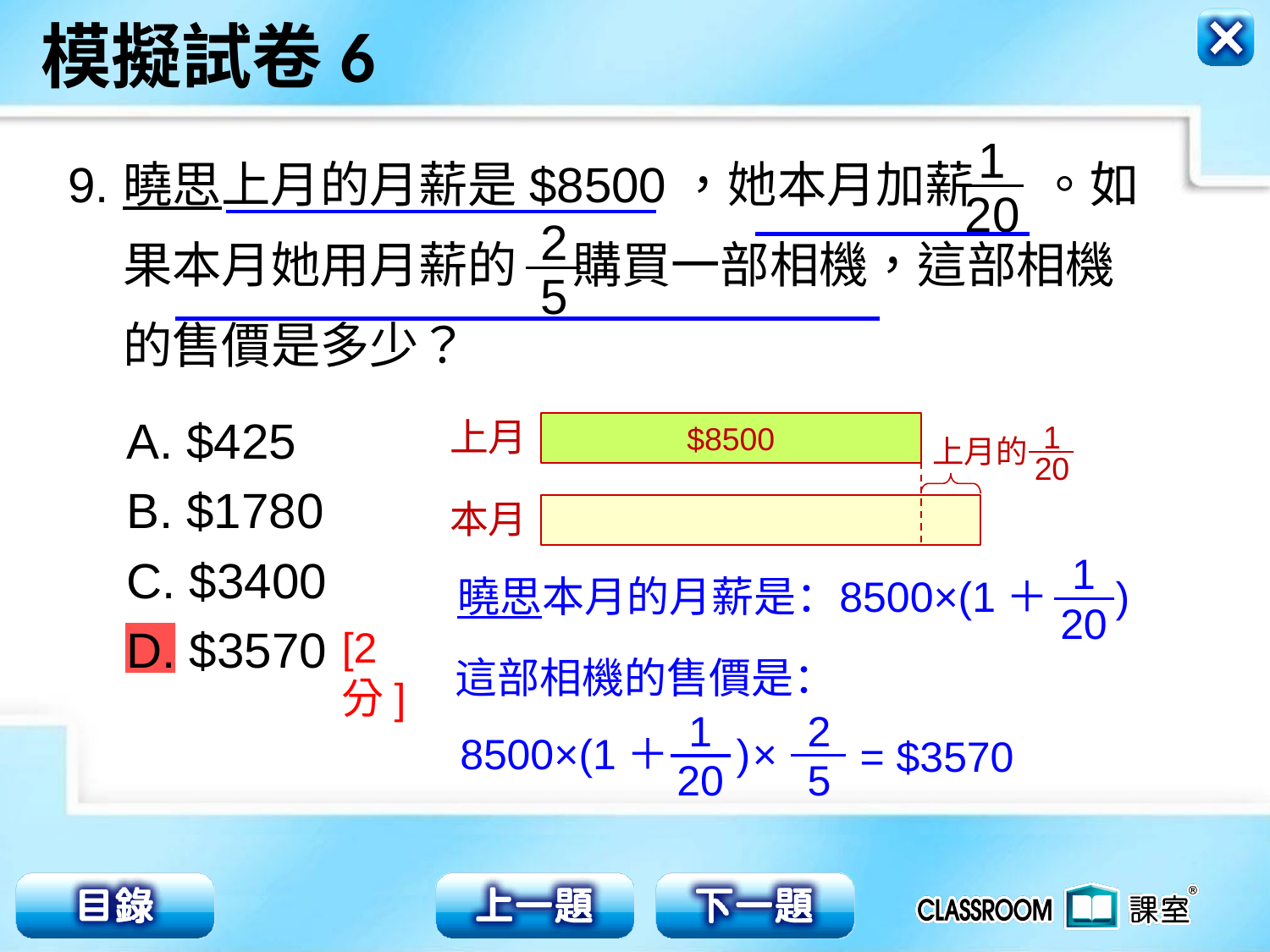

1
20
9.
曉思上月的月薪是$8500，她本月加薪      。如
果本月她用月薪的     購買一部相機，這部相機
的售價是多少？
2
5
A. $425
B. $1780
C. $3400
D. $3570
上月
$8500
1
20
上月的

本月

1
20
8500×(1＋      )
曉思本月的月薪是：
[2分]

這部相機的售價是：
2
5
×
1
20
8500×(1＋      )
= $3570